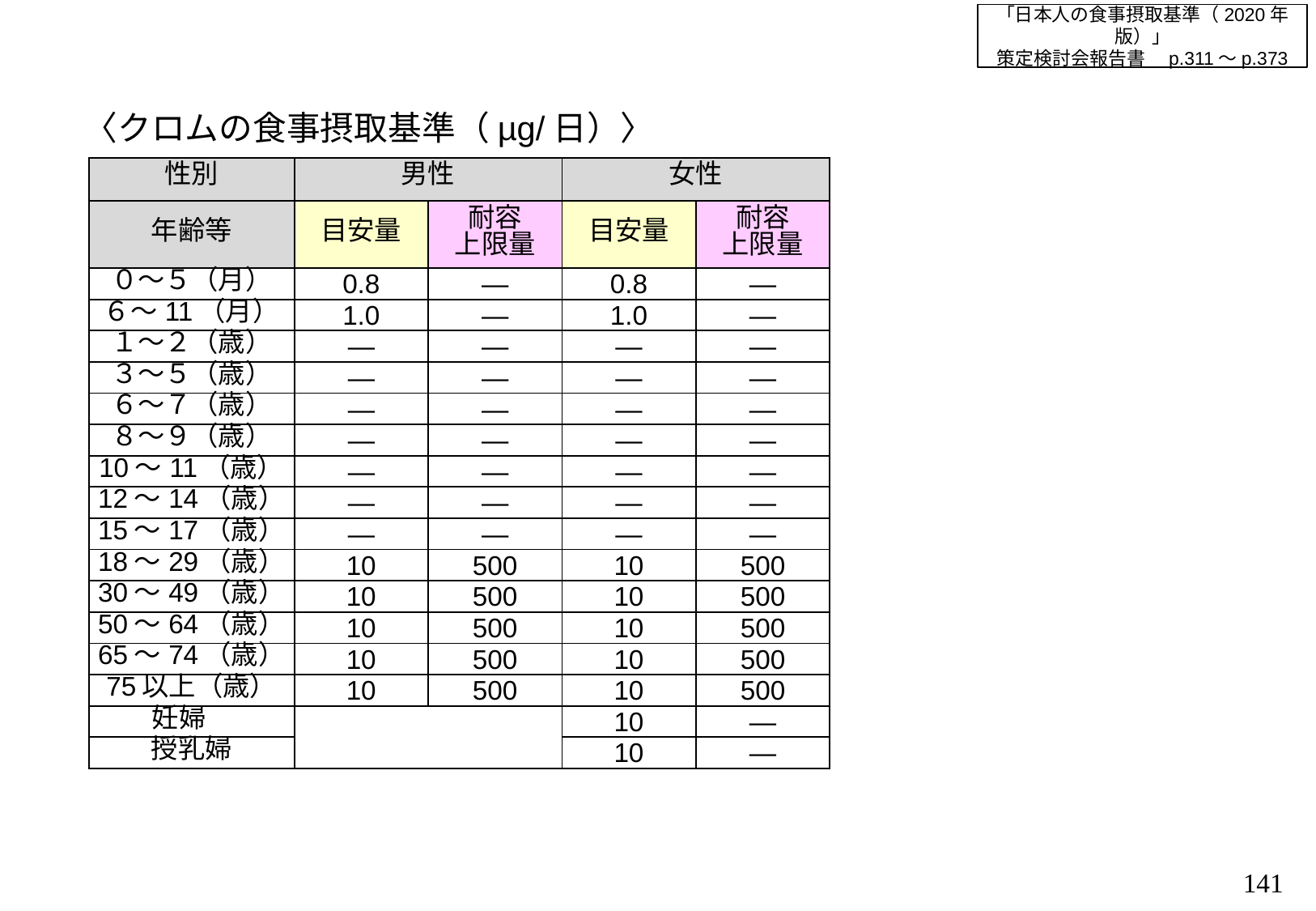

「日本人の食事摂取基準（2020年版）」
策定検討会報告書　p.311～p.373
〈クロムの食事摂取基準（µg/日）〉
| 性別 | 男性 |  | 女性 |  |
| --- | --- | --- | --- | --- |
| 年齢等 | 目安量 | 耐容 上限量 | 目安量 | 耐容 上限量 |
| ０～５（月） | 0.8 | ― | 0.8 | ― |
| ６～11（月） | 1.0 | ― | 1.0 | ― |
| １～２（歳） | ― | ― | ― | ― |
| ３～５（歳） | ― | ― | ― | ― |
| ６～７（歳） | ― | ― | ― | ― |
| ８～９（歳） | ― | ― | ― | ― |
| 10～11（歳） | ― | ― | ― | ― |
| 12～14（歳） | ― | ― | ― | ― |
| 15～17（歳） | ― | ― | ― | ― |
| 18～29（歳） | 10 | 500 | 10 | 500 |
| 30～49（歳） | 10 | 500 | 10 | 500 |
| 50～64（歳） | 10 | 500 | 10 | 500 |
| 65～74（歳） | 10 | 500 | 10 | 500 |
| 75以上（歳） | 10 | 500 | 10 | 500 |
| 妊婦 |  |  | 10 | ― |
| 授乳婦 |  |  | 10 | ― |
141